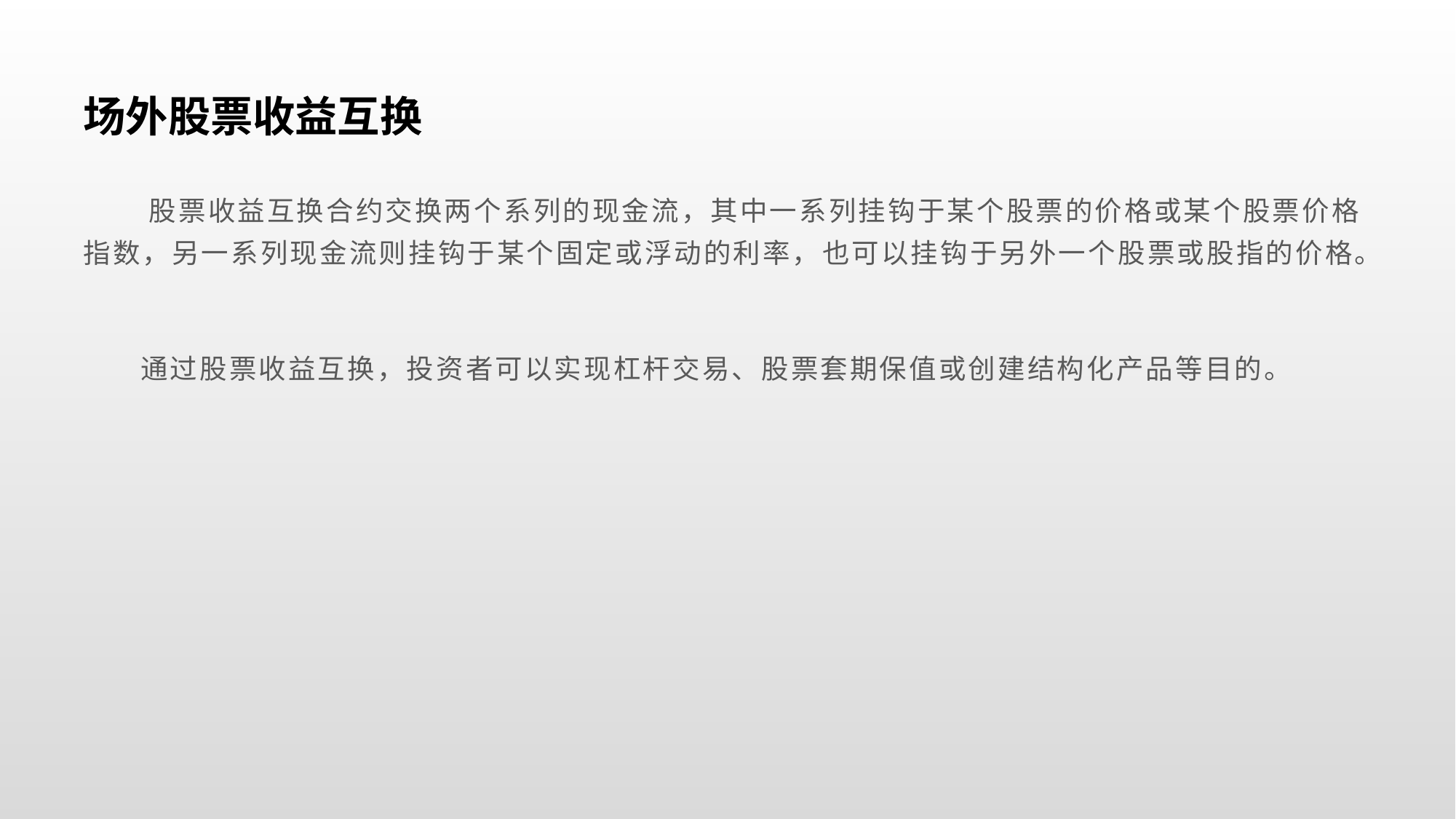

# 场外股票收益互换
       股票收益互换合约交换两个系列的现金流，其中一系列挂钩于某个股票的价格或某个股票价格指数，另一系列现金流则挂钩于某个固定或浮动的利率，也可以挂钩于另外一个股票或股指的价格。

      通过股票收益互换，投资者可以实现杠杆交易、股票套期保值或创建结构化产品等目的。